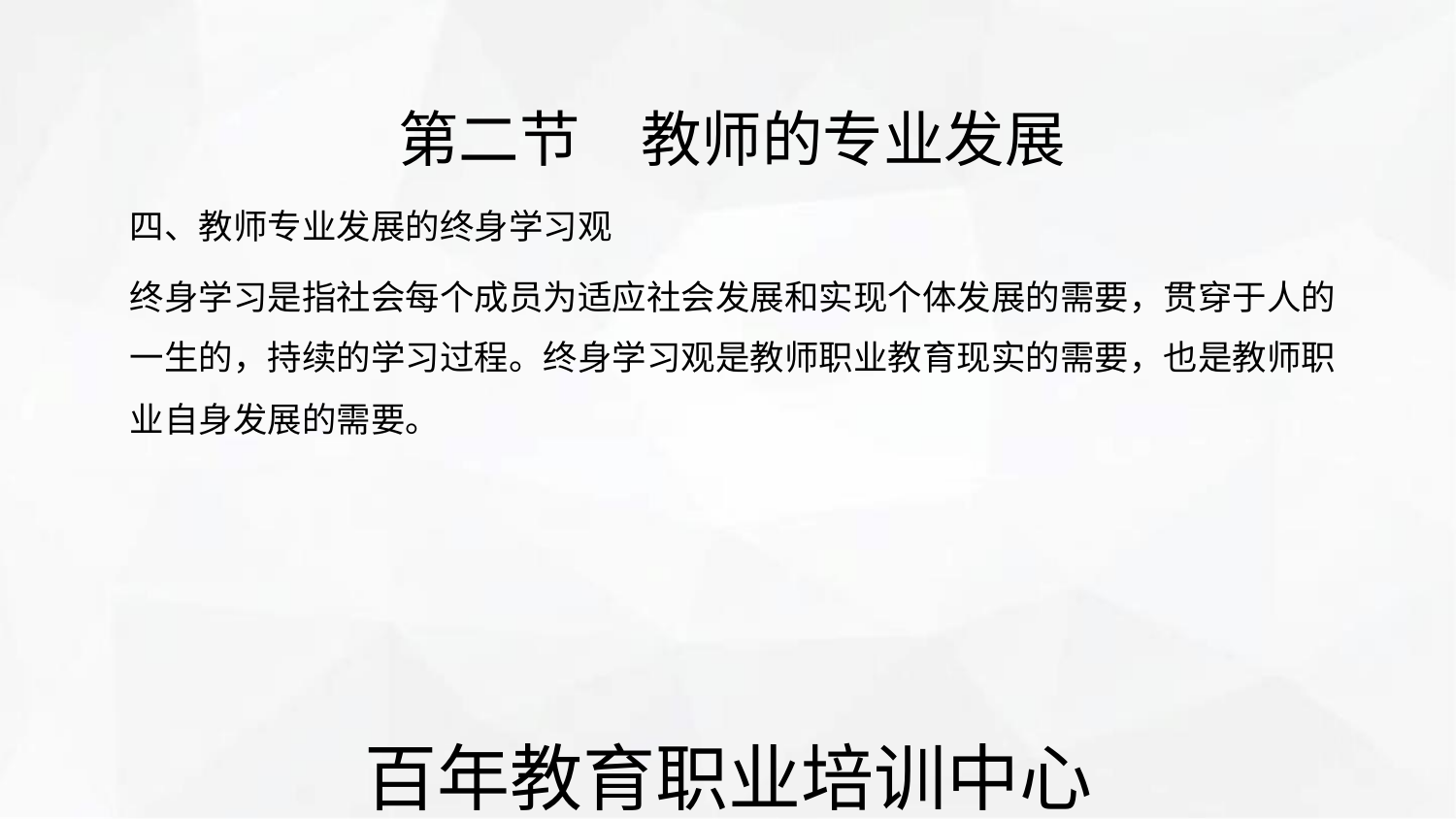

第二节　教师的专业发展
四、教师专业发展的终身学习观
终身学习是指社会每个成员为适应社会发展和实现个体发展的需要，贯穿于人的
一生的，持续的学习过程。终身学习观是教师职业教育现实的需要，也是教师职
业自身发展的需要。
百年教育职业培训中心